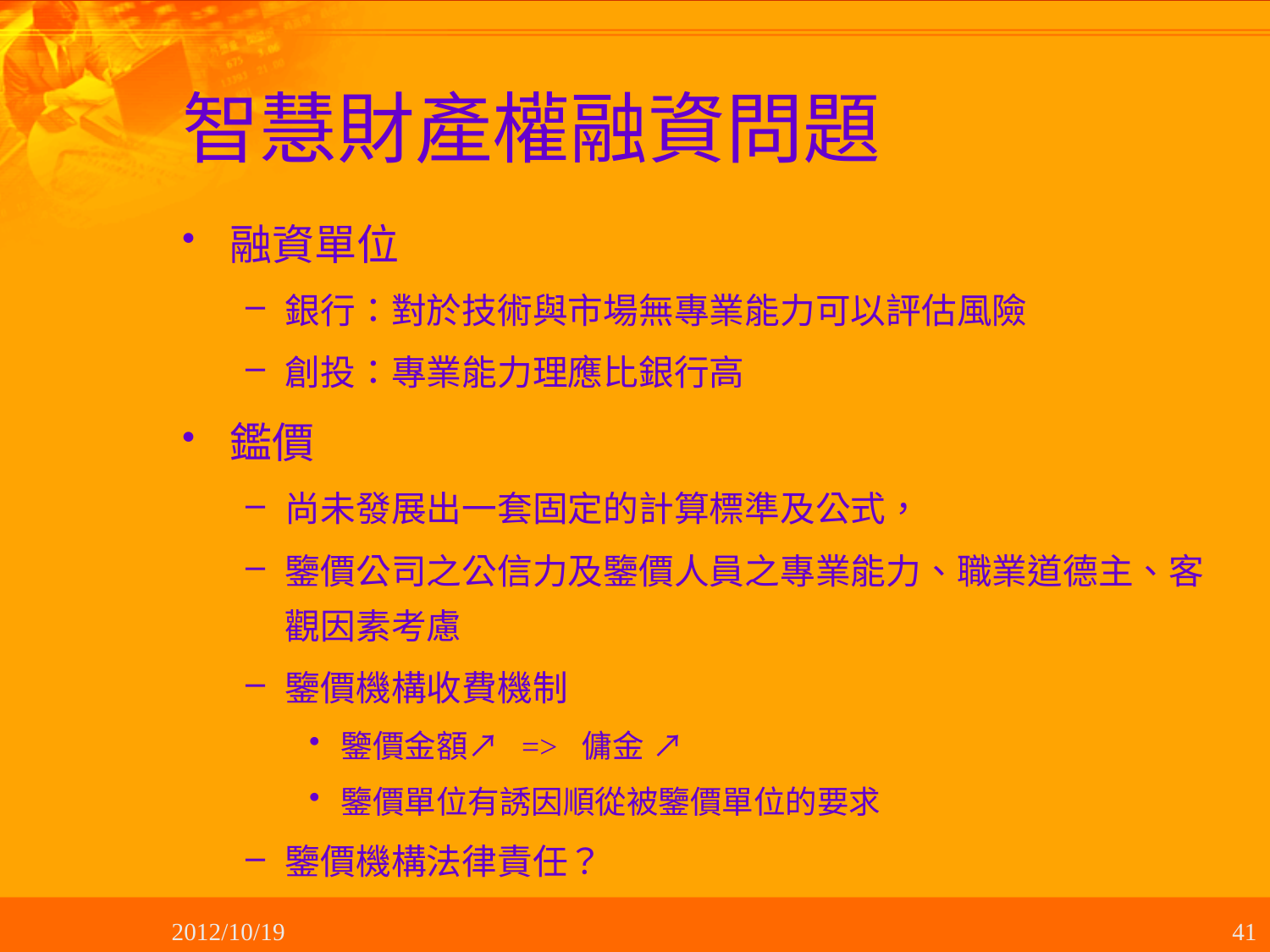

# 智慧財產權融資問題
融資單位
銀行：對於技術與市場無專業能力可以評估風險
創投：專業能力理應比銀行高
鑑價
尚未發展出一套固定的計算標準及公式，
鑒價公司之公信力及鑒價人員之專業能力、職業道德主、客觀因素考慮
鑒價機構收費機制
鑒價金額↗  =>  傭金 ↗
鑒價單位有誘因順從被鑒價單位的要求
鑒價機構法律責任？
2012/10/19
41